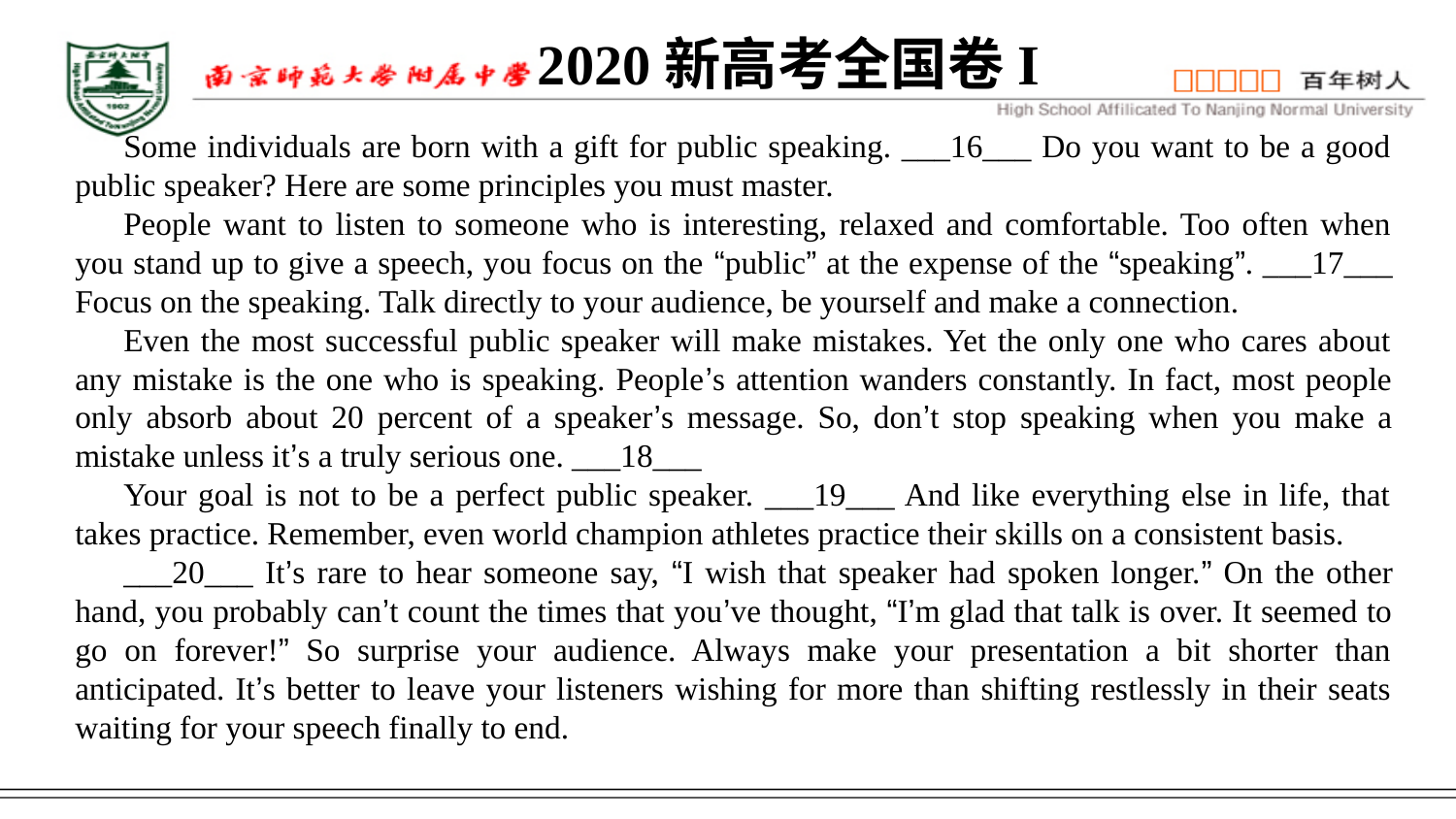

2020新高考全国卷I
Some individuals are born with a gift for public speaking. ___16___ Do you want to be a good public speaker? Here are some principles you must master.
People want to listen to someone who is interesting, relaxed and comfortable. Too often when you stand up to give a speech, you focus on the “public” at the expense of the “speaking”. ___17___ Focus on the speaking. Talk directly to your audience, be yourself and make a connection.
Even the most successful public speaker will make mistakes. Yet the only one who cares about any mistake is the one who is speaking. People’s attention wanders constantly. In fact, most people only absorb about 20 percent of a speaker’s message. So, don’t stop speaking when you make a mistake unless it’s a truly serious one. ___18___
Your goal is not to be a perfect public speaker. ___19___ And like everything else in life, that takes practice. Remember, even world champion athletes practice their skills on a consistent basis.
___20___ It’s rare to hear someone say, “I wish that speaker had spoken longer.” On the other hand, you probably can’t count the times that you’ve thought, “I’m glad that talk is over. It seemed to go on forever!” So surprise your audience. Always make your presentation a bit shorter than anticipated. It’s better to leave your listeners wishing for more than shifting restlessly in their seats waiting for your speech finally to end.